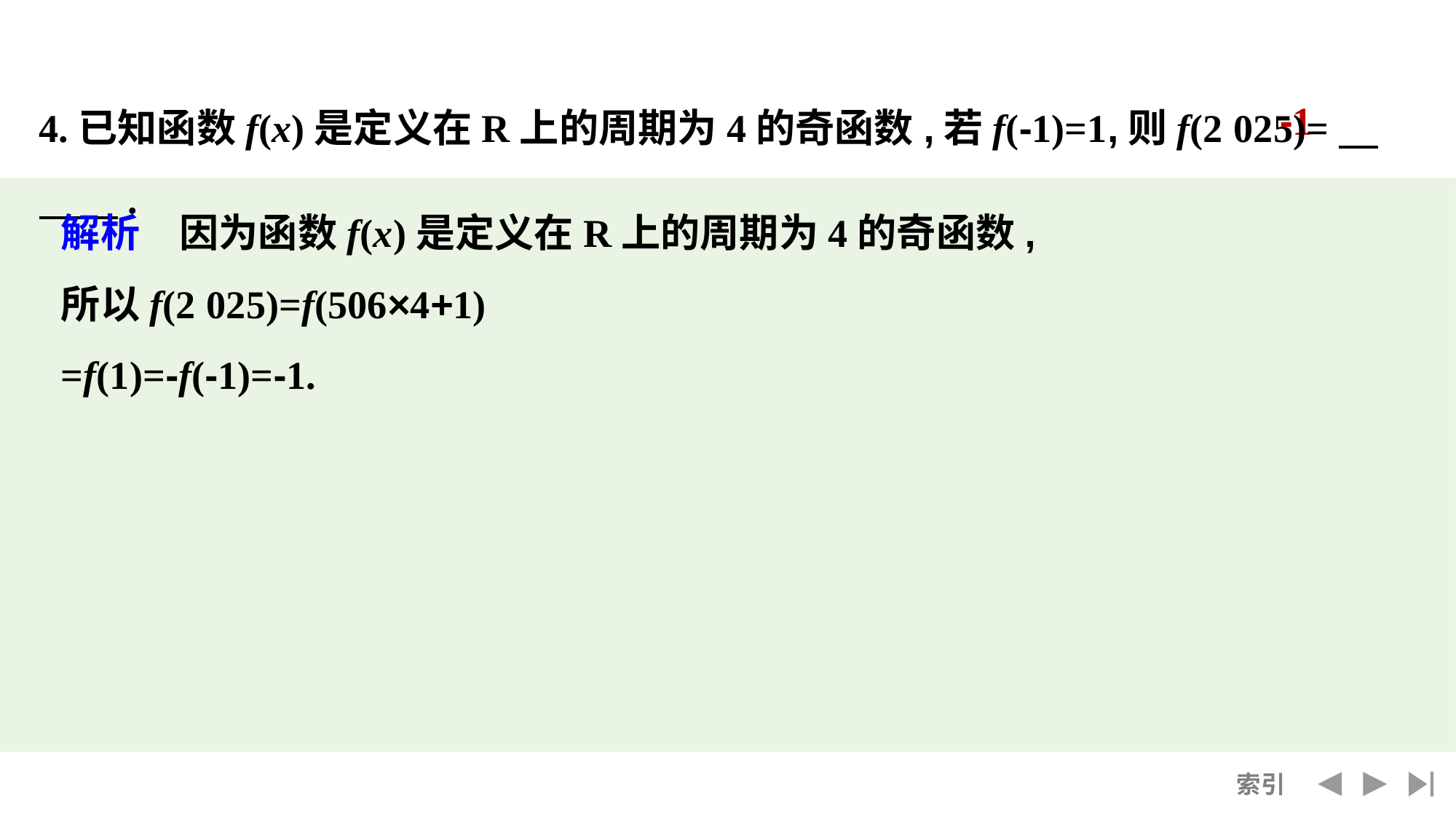

-1
4.已知函数f(x)是定义在R上的周期为4的奇函数,若f(-1)=1,则f(2 025)=　　　.

解析　因为函数f(x)是定义在R上的周期为4的奇函数,
所以f(2 025)=f(506×4+1)
=f(1)=-f(-1)=-1.